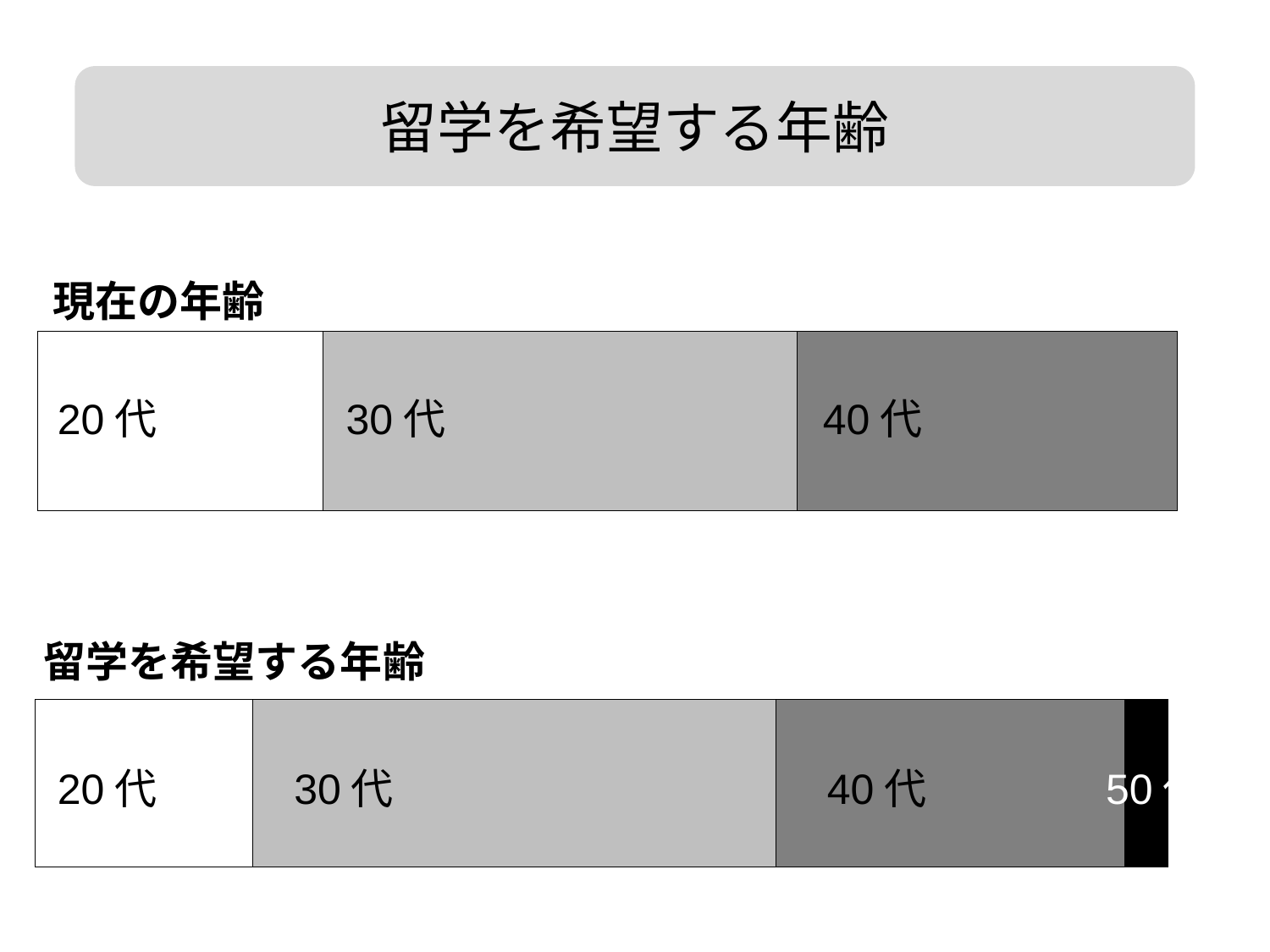

留学を希望する年齢

### Chart: 現在の年齢

| Category | 20代 | 30代 | 40代 | 50代 |
|---|---|---|---|---|
20代　　　　 30代　　　　　　　　   40代

### Chart: 留学を希望する年齢

| Category | 20代 | 30代 | 40代 | 50代 |
|---|---|---|---|---|
20代　　　30代　　　　　　　　　　40代　　　　50代